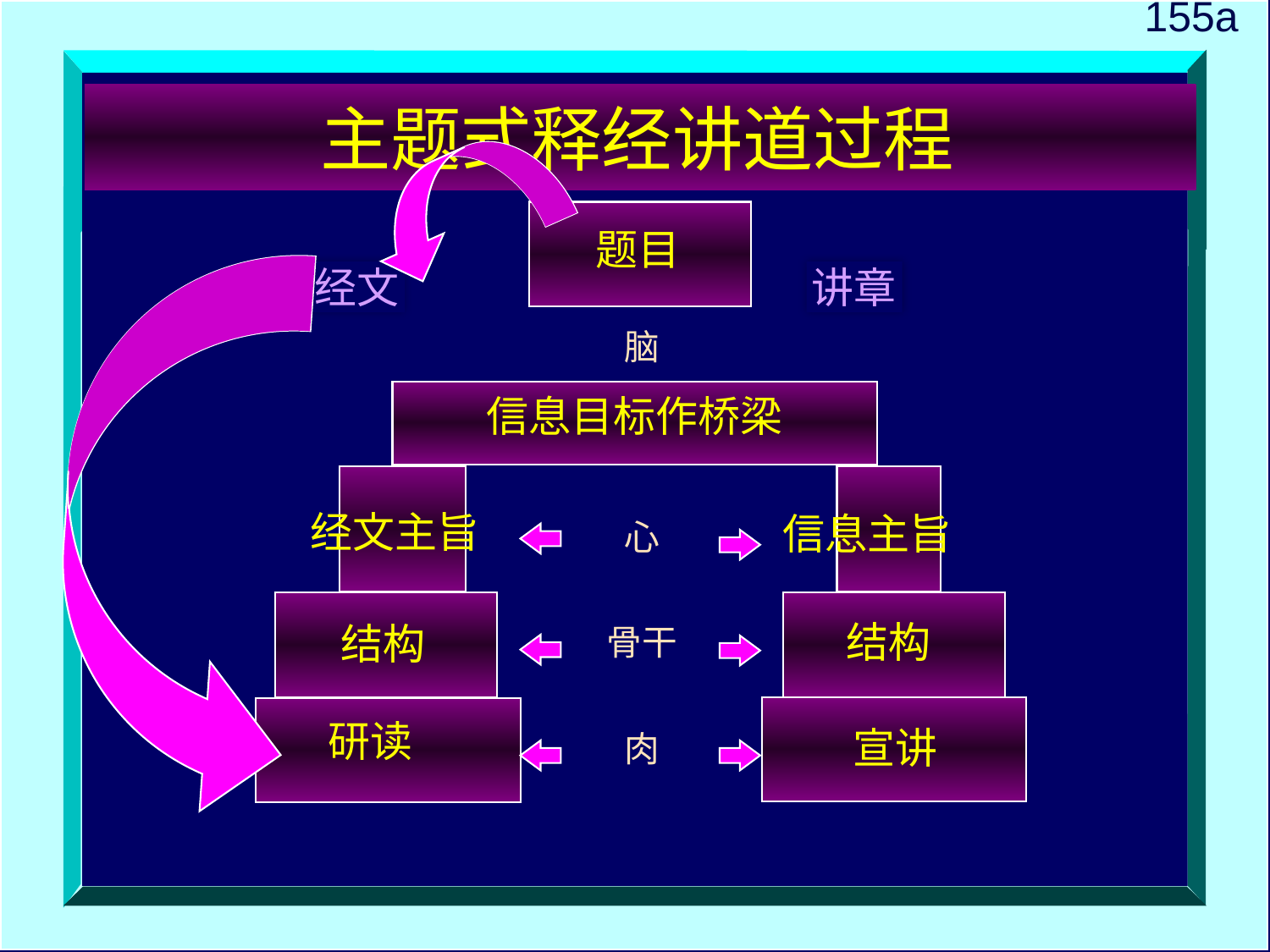

155a

# 主题式释经讲道过程

题目

经文
讲章
脑

信息目标作桥梁

经文主旨
信息主旨
心

结构
结构
骨干

研读
宣讲
肉